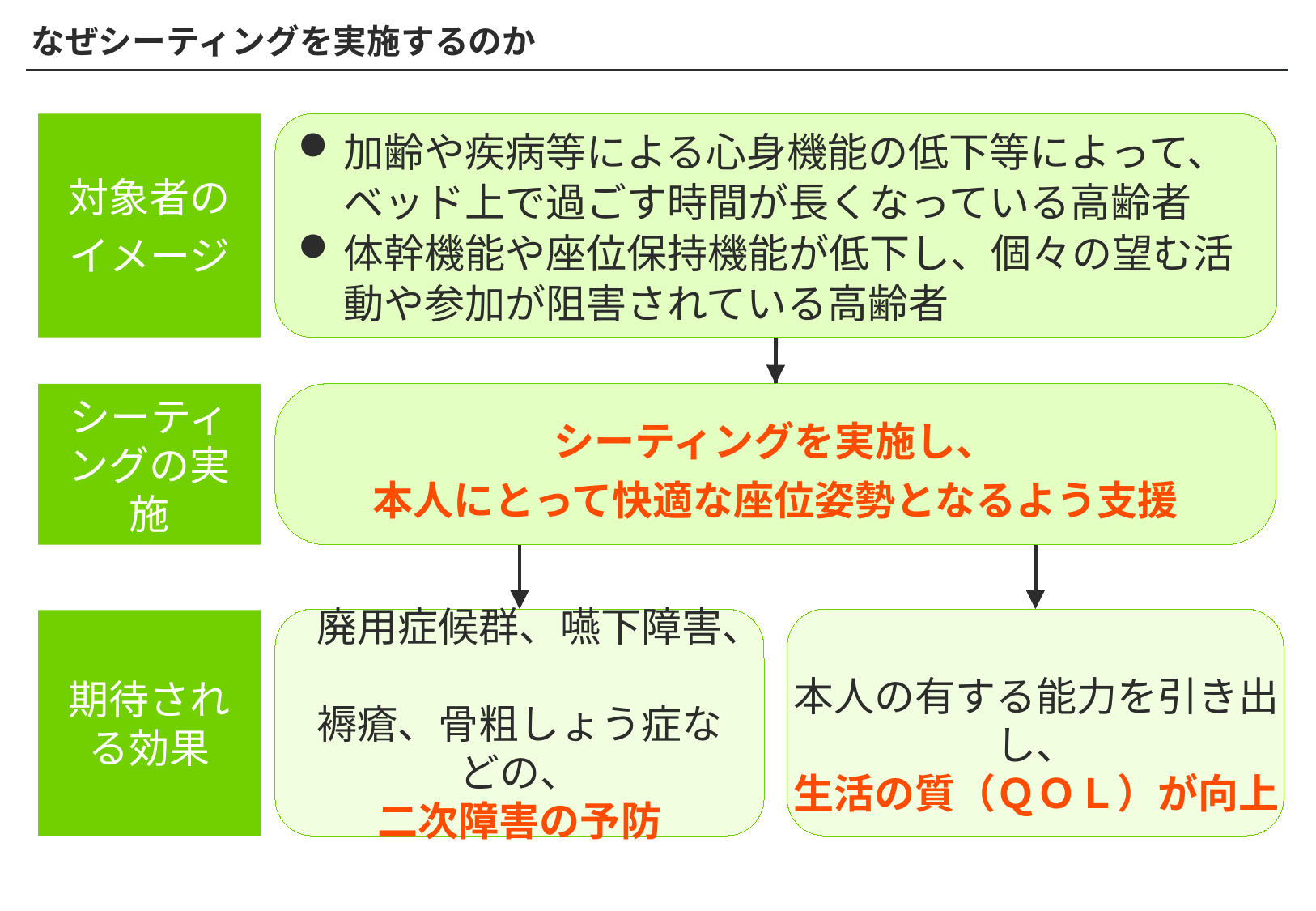

# なぜシーティングを実施するのか
対象者の
イメージ
加齢や疾病等による心身機能の低下等によって、ベッド上で過ごす時間が長くなっている高齢者
体幹機能や座位保持機能が低下し、個々の望む活動や参加が阻害されている高齢者
シーティングの実施
シーティングを実施し、
本人にとって快適な座位姿勢となるよう支援
廃用症候群、嚥下障害、
褥瘡、骨粗しょう症などの、
二次障害の予防

期待される効果
本人の有する能力を引き出し、
生活の質（ＱＯＬ）が向上